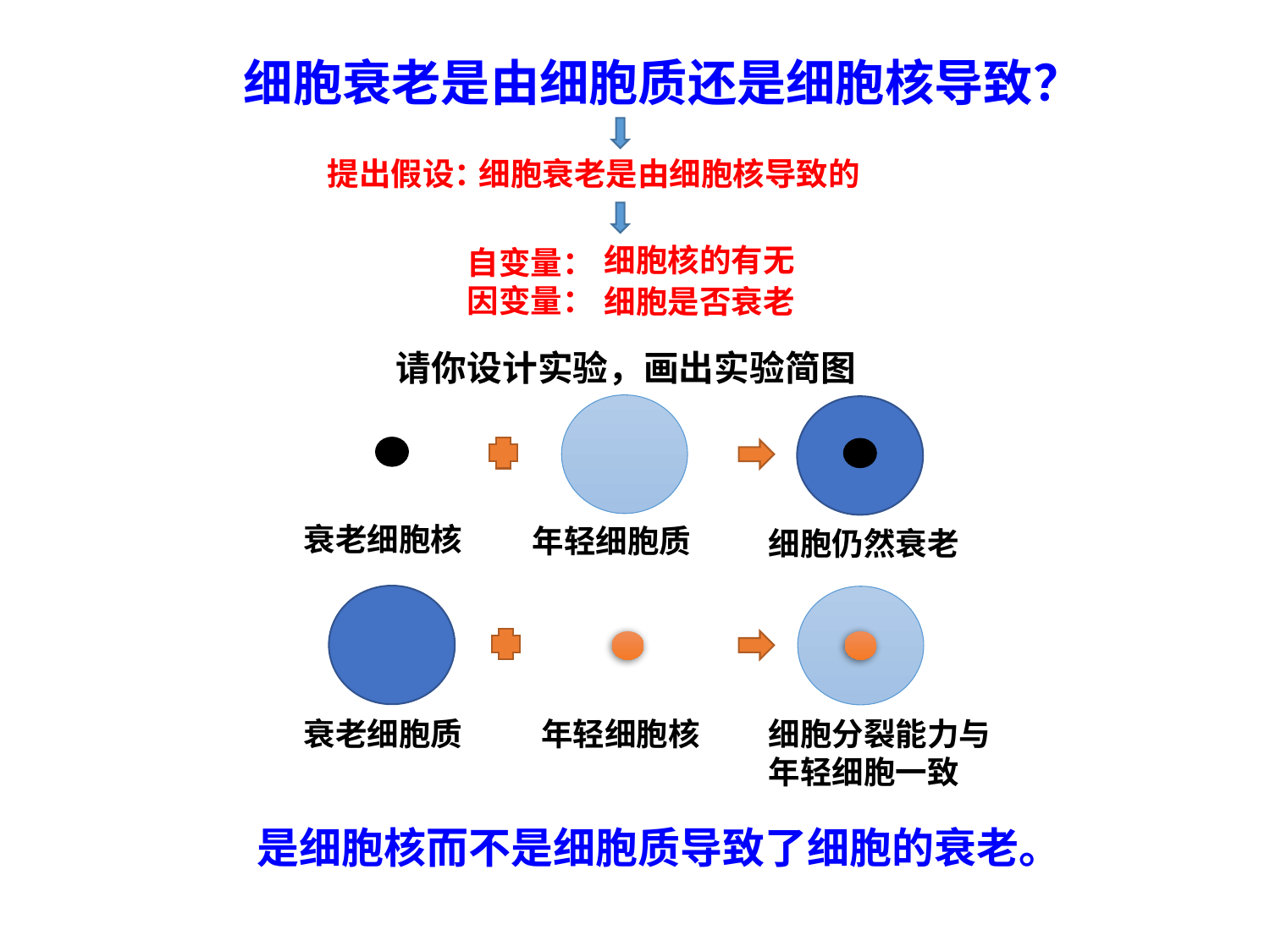

细胞衰老是由细胞质还是细胞核导致？

提出假设：
细胞衰老是由细胞核导致的

细胞核的有无
自变量：
因变量：
细胞是否衰老
请你设计实验，画出实验简图

衰老细胞核
年轻细胞质
细胞仍然衰老

衰老细胞质

年轻细胞核

细胞分裂能力与年轻细胞一致
是细胞核而不是细胞质导致了细胞的衰老。